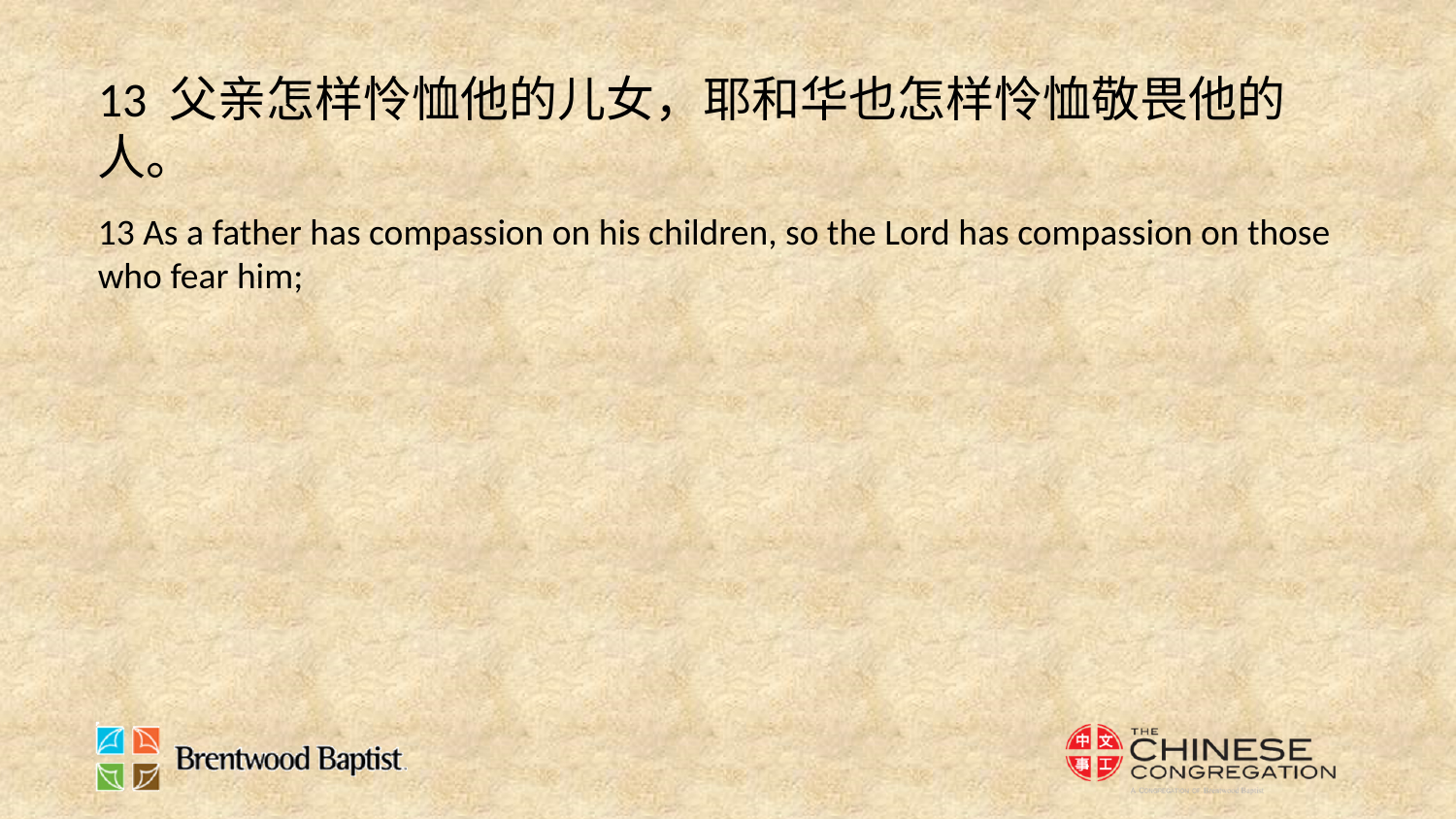

13 父亲怎样怜恤他的儿女，耶和华也怎样怜恤敬畏他的人。

13 As a father has compassion on his children, so the Lord has compassion on those who fear him;